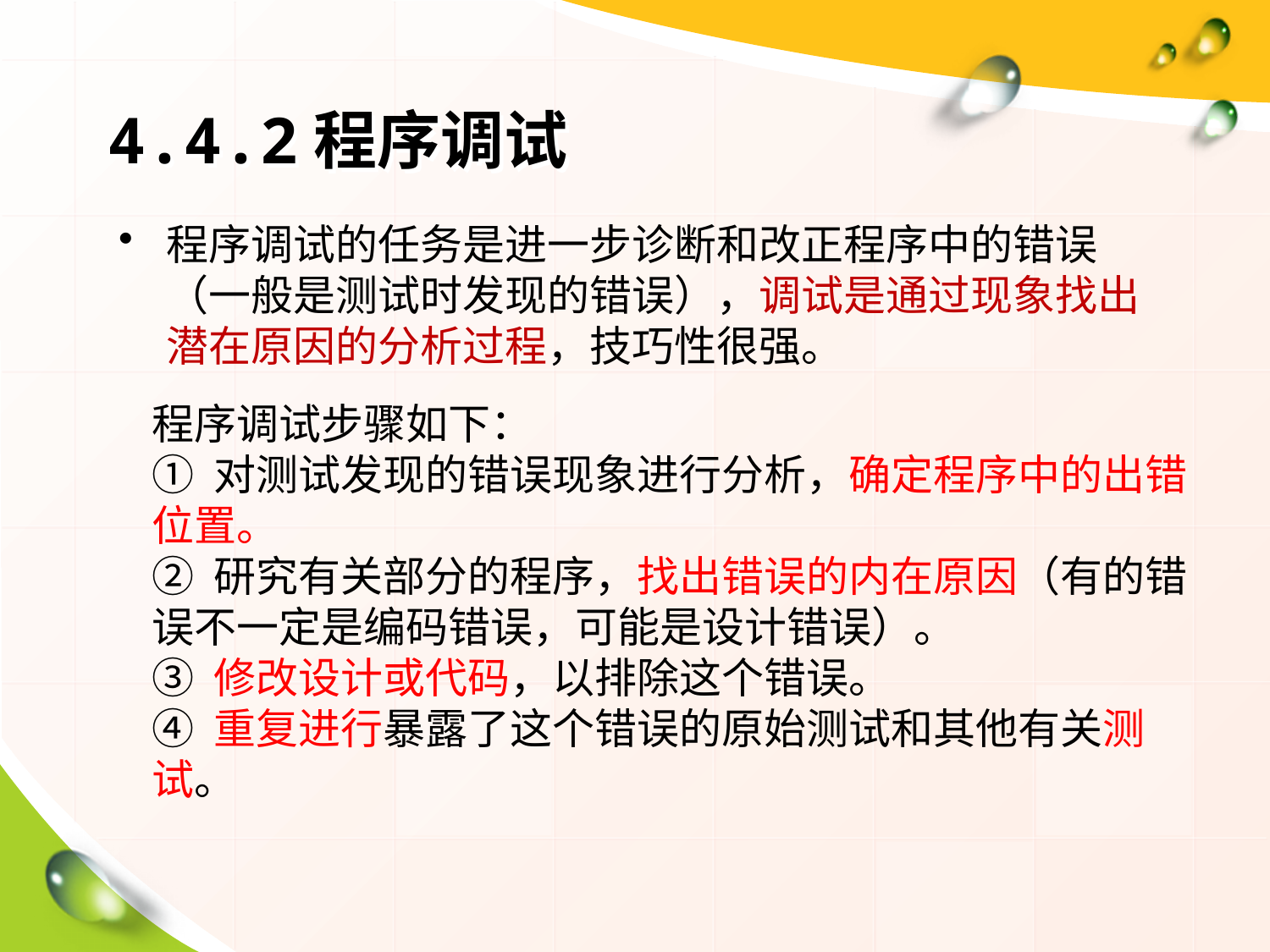

# 4.4.2程序调试
程序调试的任务是进一步诊断和改正程序中的错误（一般是测试时发现的错误），调试是通过现象找出潜在原因的分析过程，技巧性很强。

程序调试步骤如下：
① 对测试发现的错误现象进行分析，确定程序中的出错位置。
② 研究有关部分的程序，找出错误的内在原因（有的错误不一定是编码错误，可能是设计错误）。
③ 修改设计或代码，以排除这个错误。
④ 重复进行暴露了这个错误的原始测试和其他有关测试。